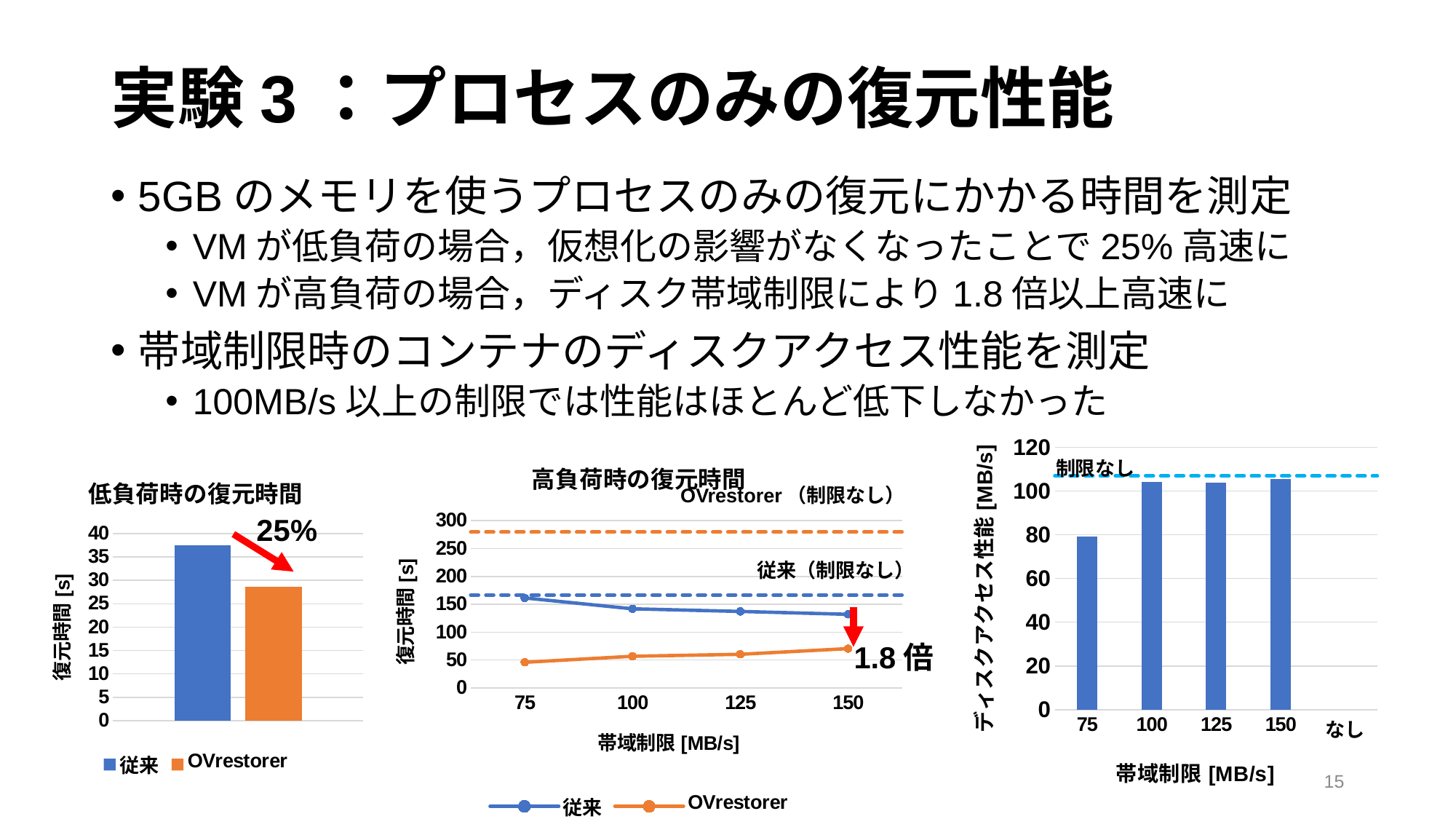

# 実験3：プロセスのみの復元性能
5GBのメモリを使うプロセスのみの復元にかかる時間を測定
VMが低負荷の場合，仮想化の影響がなくなったことで25%高速に
VMが高負荷の場合，ディスク帯域制限により1.8倍以上高速に
帯域制限時のコンテナのディスクアクセス性能を測定
100MB/s以上の制限では性能はほとんど低下しなかった

[unsupported chart]

### Chart: 高負荷時の復元時間

| Category |  |  |  |  |
|---|---|---|---|---|
| 75 | 161.40594266666665 | 45.916494 | 166.49907330000002 | 279.5380216 |
| 100 | 141.87368166666664 | 56.728809 | 166.49907330000002 | 279.5380216 |
| 125 | 137.22969999999998 | 60.259764999999994 | 166.49907330000002 | 279.5380216 |
| 150 | 132.054473 | 70.45702633333333 | 166.49907330000002 | 279.5380216 |
制限なし

### Chart: 低負荷時の復元時間

| Category |  |  |
|---|---|---|
OVrestorer（制限なし）
従来（制限なし）
1.8倍
15